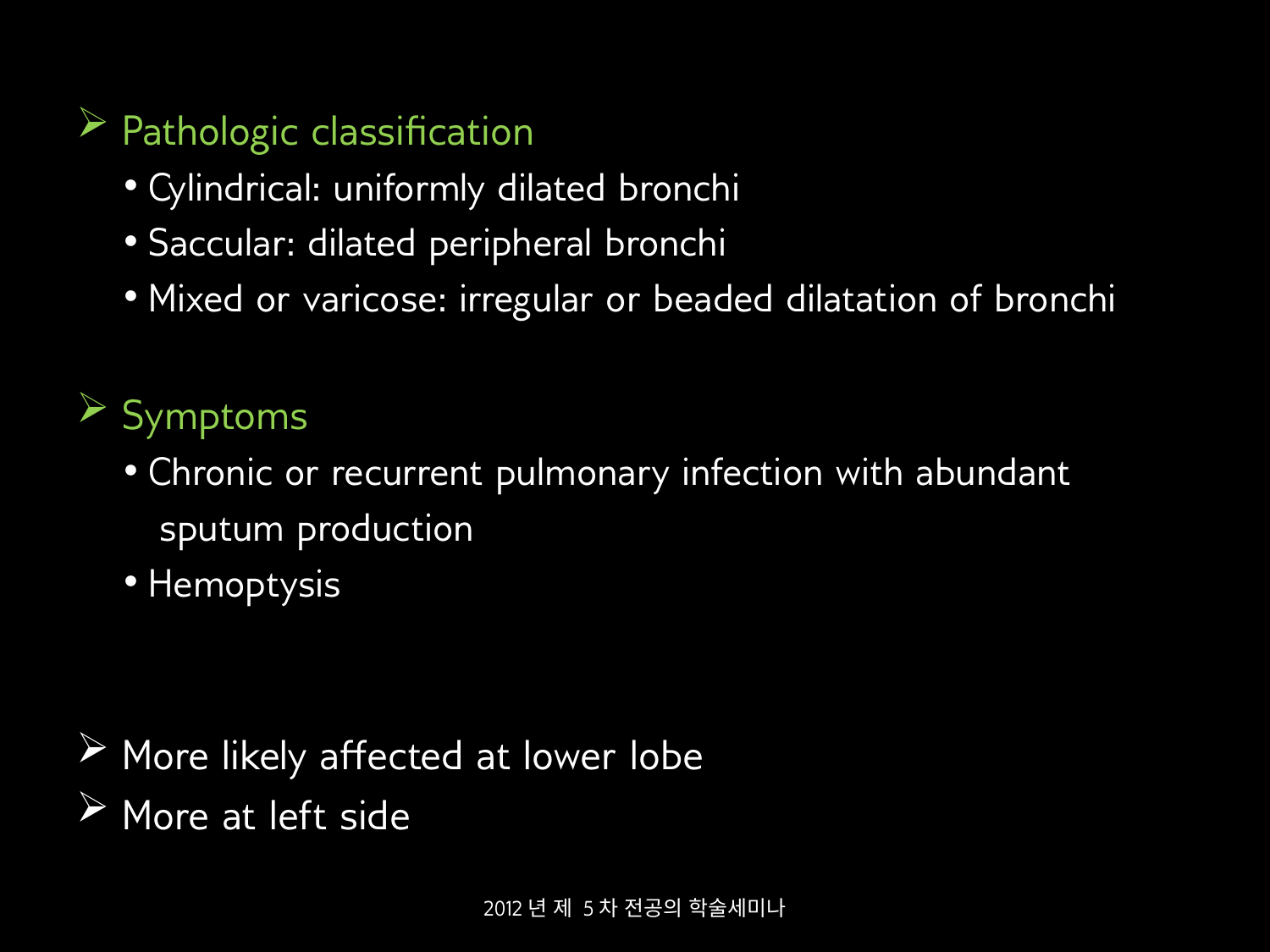

Pathologic classification
Cylindrical: uniformly dilated bronchi
Saccular: dilated peripheral bronchi
Mixed or varicose: irregular or beaded dilatation of bronchi

Symptoms
Chronic or recurrent pulmonary infection with abundant
   sputum production
Hemoptysis

More likely affected at lower lobe
More at left side

2012년 제 5차 전공의 학술세미나